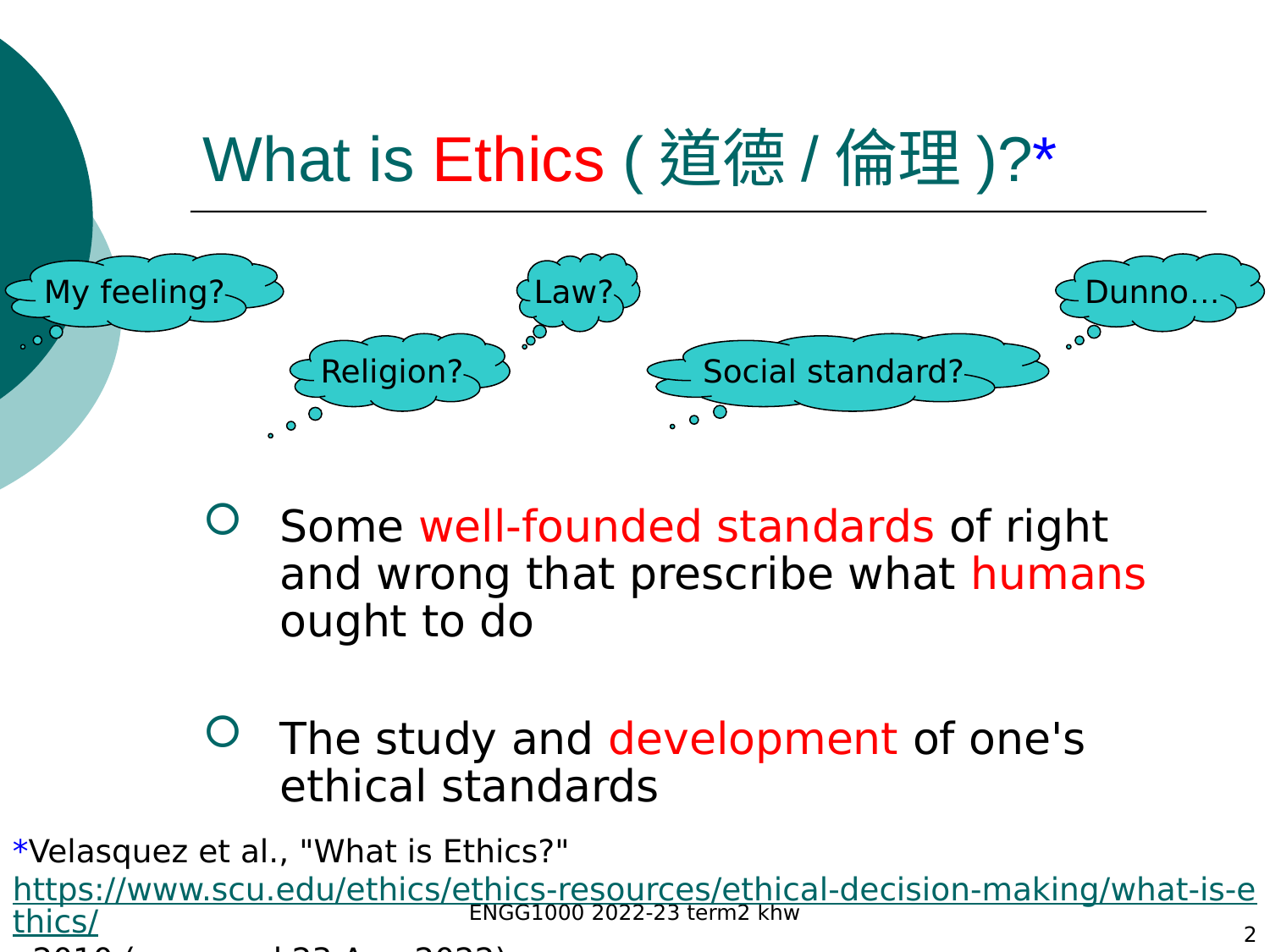

# What is Ethics (道德/倫理)?*
My feeling?

Some well-founded standards of right and wrong that prescribe what humans ought to do

The study and development of one's ethical standards
Law?
Dunno…
Religion?
Social standard?
*Velasquez et al., "What is Ethics?" https://www.scu.edu/ethics/ethics-resources/ethical-decision-making/what-is-ethics/, 2010 (accessed 23 Aug 2022).
ENGG1000 2022-23 term2 khw
2